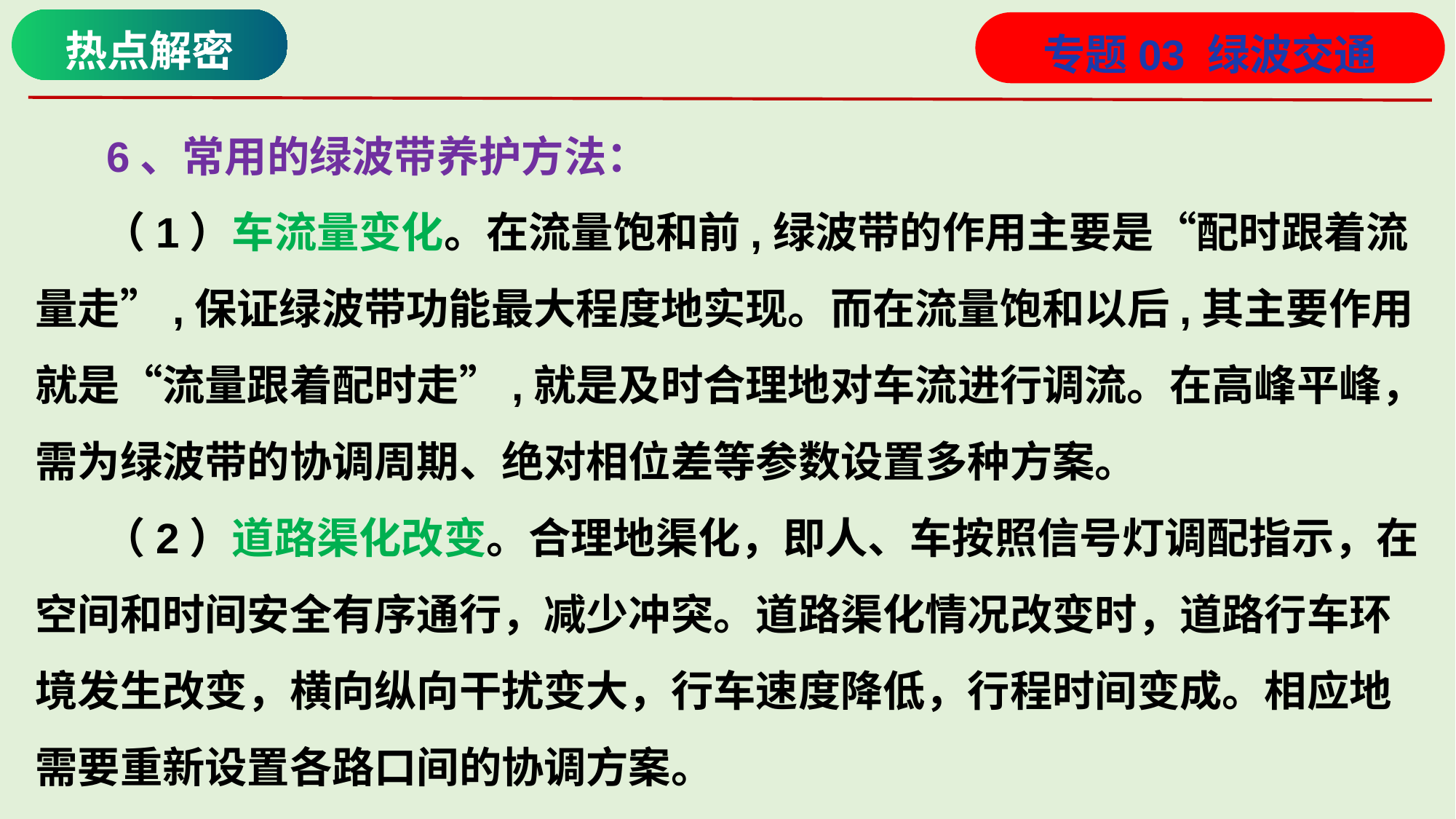

热点解密
专题03 绿波交通
      6、常用的绿波带养护方法：
      （1）车流量变化。在流量饱和前,绿波带的作用主要是“配时跟着流量走”,保证绿波带功能最大程度地实现。而在流量饱和以后,其主要作用就是“流量跟着配时走”,就是及时合理地对车流进行调流。在高峰平峰，需为绿波带的协调周期、绝对相位差等参数设置多种方案。
      （2）道路渠化改变。合理地渠化，即人、车按照信号灯调配指示，在空间和时间安全有序通行，减少冲突。道路渠化情况改变时，道路行车环境发生改变，横向纵向干扰变大，行车速度降低，行程时间变成。相应地需要重新设置各路口间的协调方案。